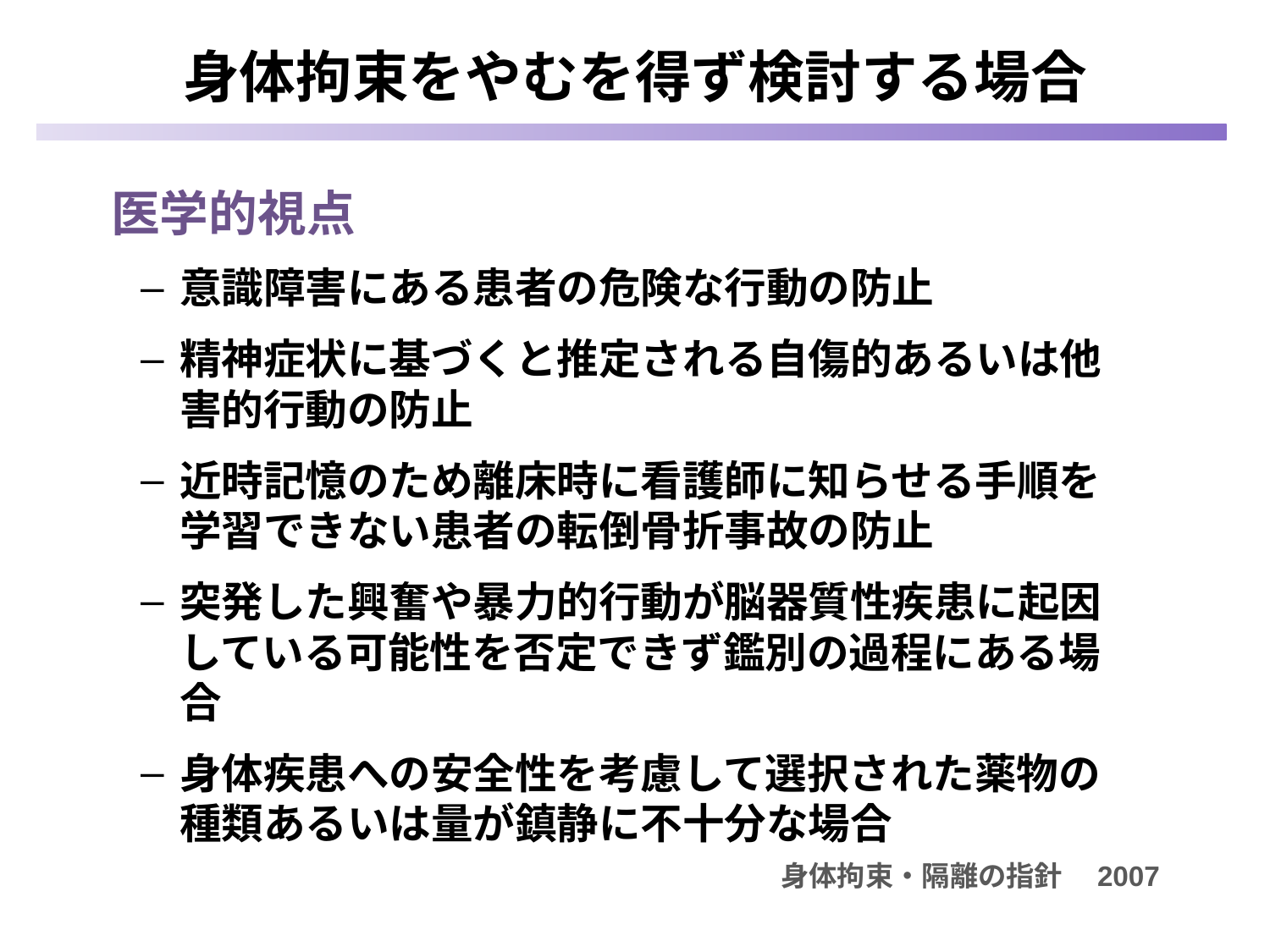

# 身体拘束をやむを得ず検討する場合

  医学的視点
意識障害にある患者の危険な行動の防止
精神症状に基づくと推定される自傷的あるいは他害的行動の防止
近時記憶のため離床時に看護師に知らせる手順を学習できない患者の転倒骨折事故の防止
突発した興奮や暴力的行動が脳器質性疾患に起因している可能性を否定できず鑑別の過程にある場合
身体疾患への安全性を考慮して選択された薬物の種類あるいは量が鎮静に不十分な場合
身体拘束・隔離の指針　2007